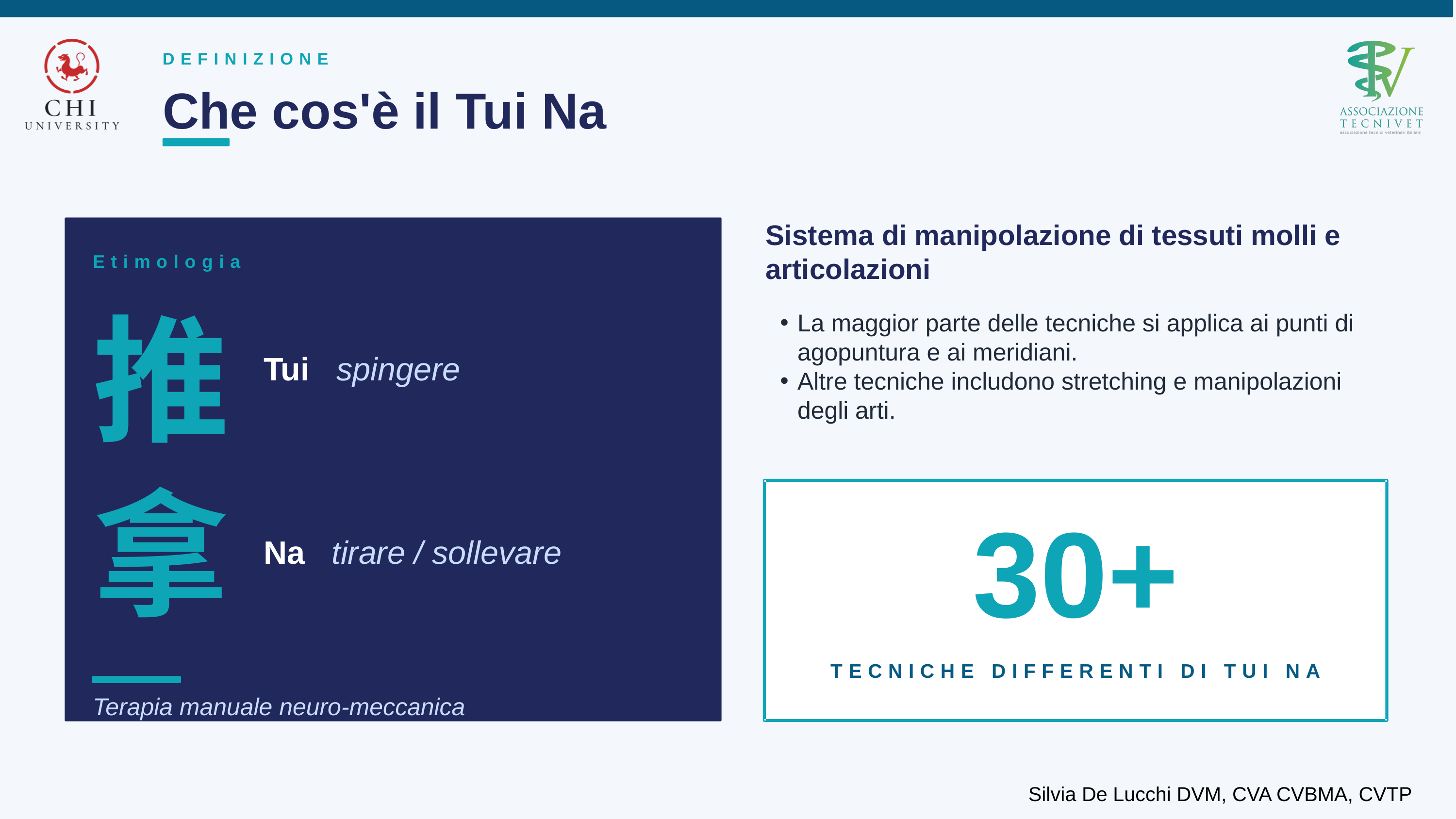

DEFINIZIONE
Che cos'è il Tui Na

Sistema di manipolazione di tessuti molli e articolazioni

Etimologia

Tui   spingere

推
La maggior parte delle tecniche si applica ai punti di agopuntura e ai meridiani.
Altre tecniche includono stretching e manipolazioni degli arti.

Na   tirare / sollevare

拿

30+

TECNICHE DIFFERENTI DI TUI NA

Terapia manuale neuro-meccanica
Silvia De Lucchi DVM, CVA CVBMA, CVTP